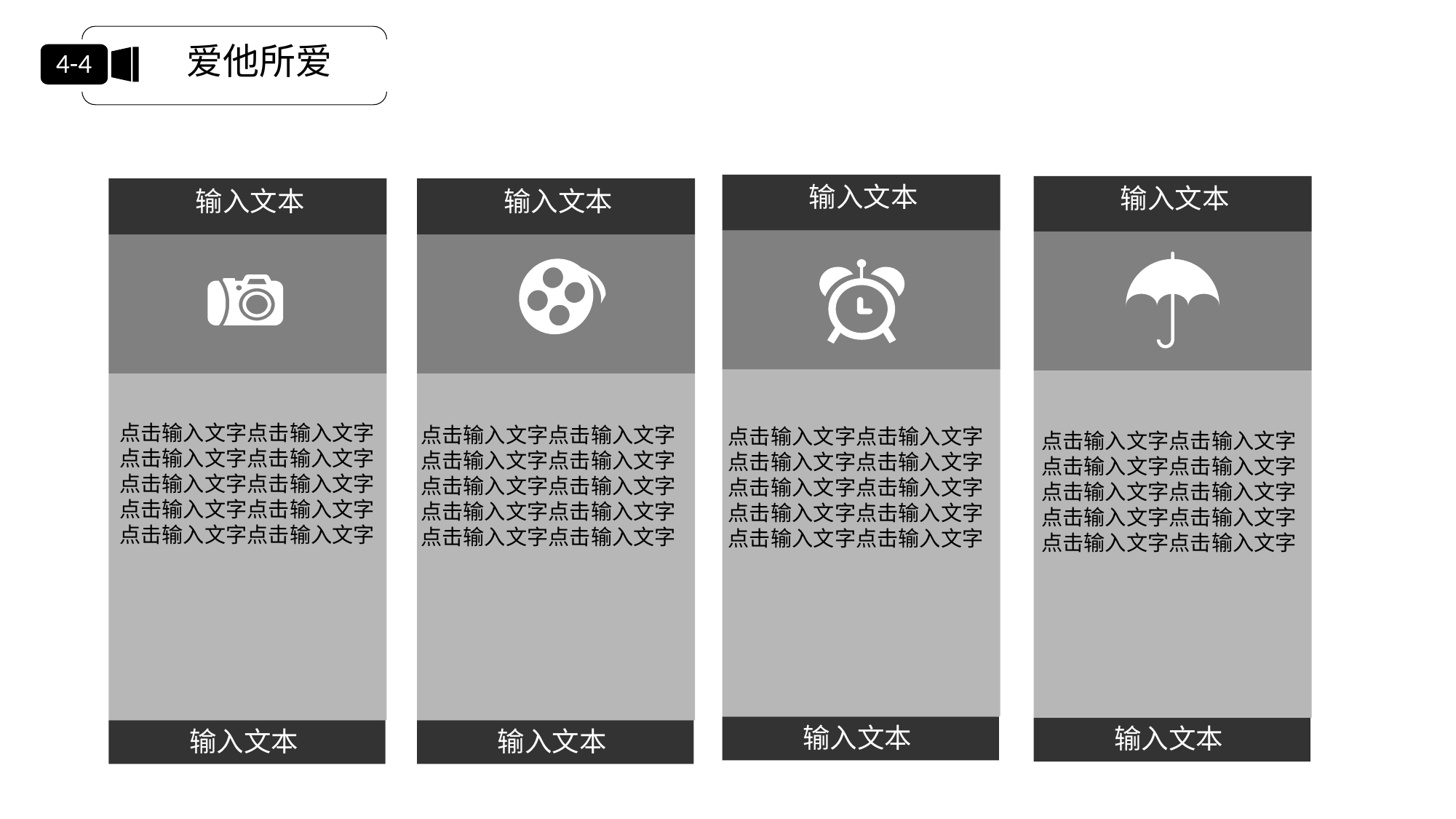

爱他所爱
4-4

输入文本

输入文本

输入文本

输入文本

输入文本

输入文本

输入文本

输入文本

点击输入文字点击输入文字
点击输入文字点击输入文字
点击输入文字点击输入文字
点击输入文字点击输入文字
点击输入文字点击输入文字

点击输入文字点击输入文字
点击输入文字点击输入文字
点击输入文字点击输入文字
点击输入文字点击输入文字
点击输入文字点击输入文字

点击输入文字点击输入文字
点击输入文字点击输入文字
点击输入文字点击输入文字
点击输入文字点击输入文字
点击输入文字点击输入文字

点击输入文字点击输入文字
点击输入文字点击输入文字
点击输入文字点击输入文字
点击输入文字点击输入文字
点击输入文字点击输入文字